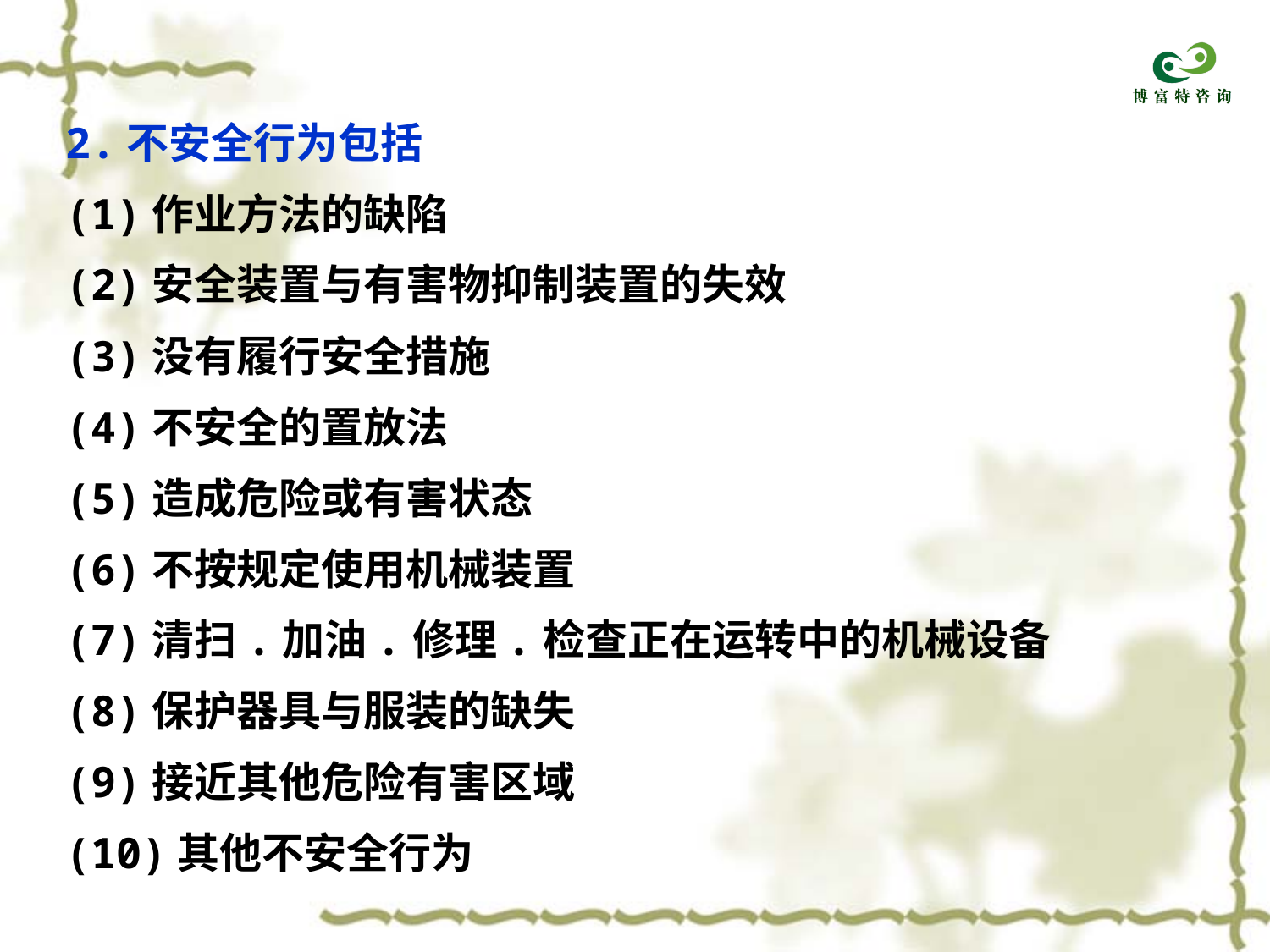

2.不安全行为包括
(1)作业方法的缺陷
(2)安全装置与有害物抑制装置的失效
(3)没有履行安全措施
(4)不安全的置放法
(5)造成危险或有害状态
(6)不按规定使用机械装置
(7)清扫.加油.修理.检查正在运转中的机械设备
(8)保护器具与服装的缺失
(9)接近其他危险有害区域
(10)其他不安全行为